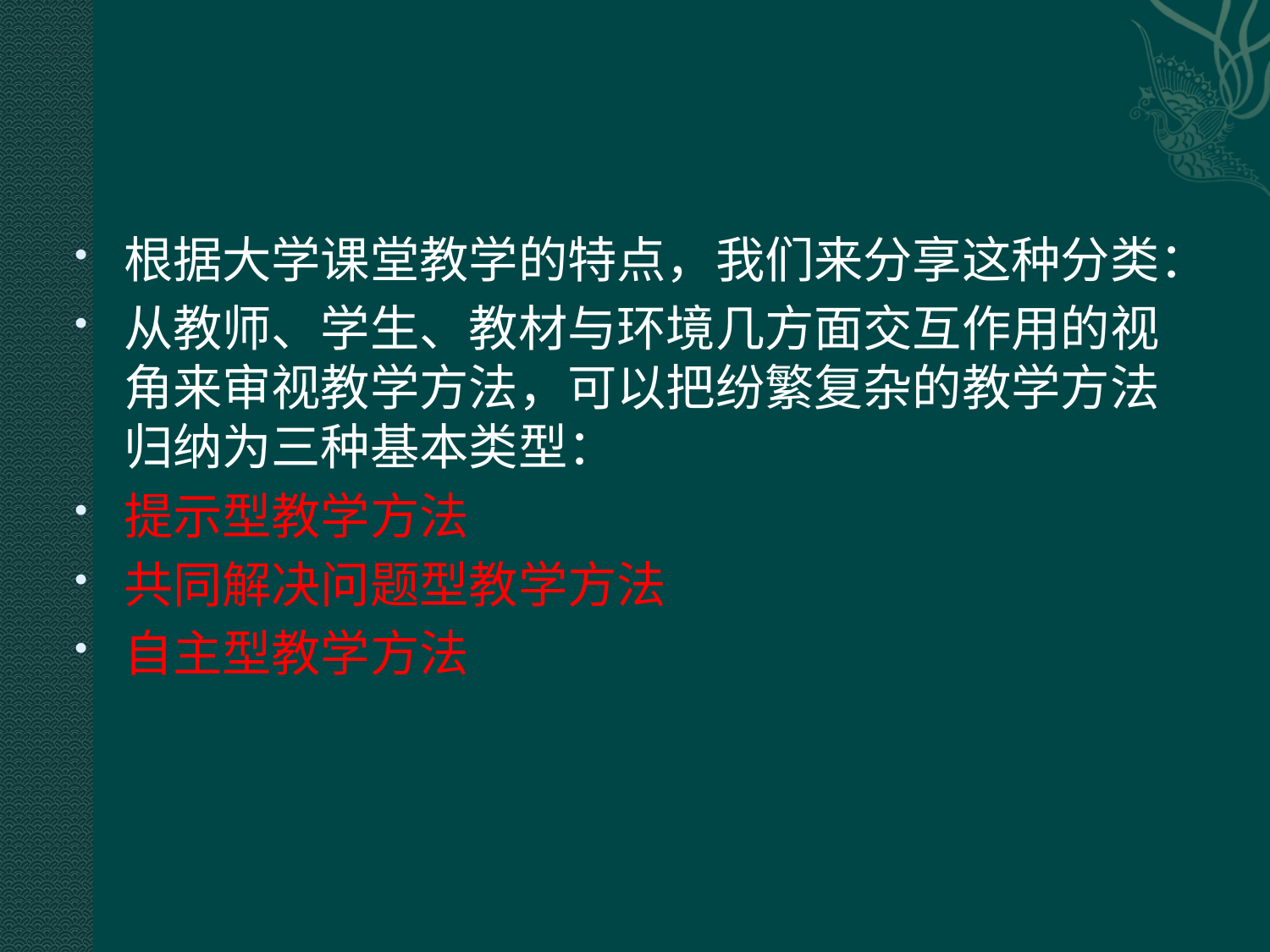

#
根据大学课堂教学的特点，我们来分享这种分类：
从教师、学生、教材与环境几方面交互作用的视角来审视教学方法，可以把纷繁复杂的教学方法归纳为三种基本类型：
提示型教学方法
共同解决问题型教学方法
自主型教学方法